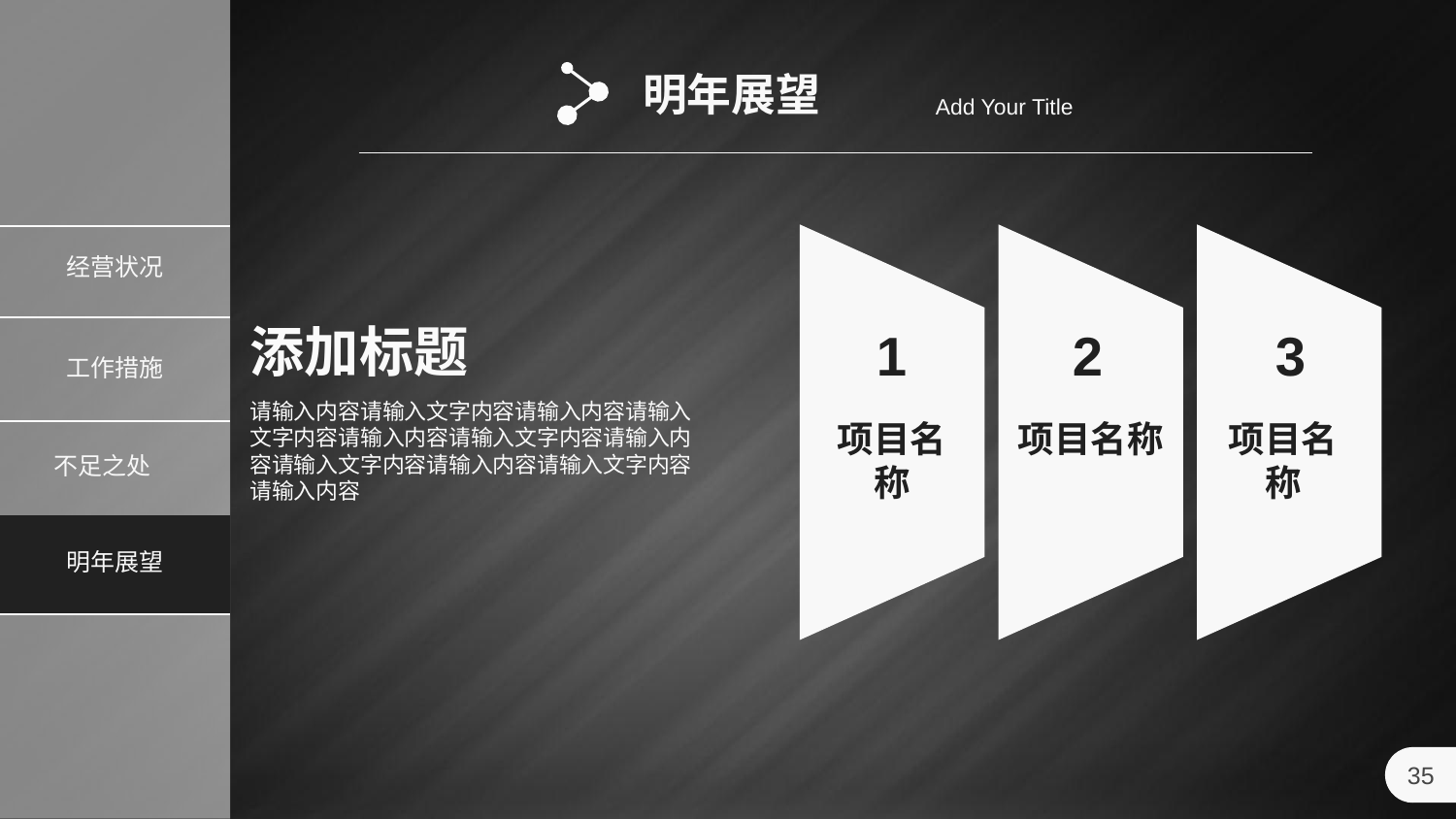

明年展望
Add Your Title

1

项目名称

2

项目名称

3

项目名称
添加标题
请输入内容请输入文字内容请输入内容请输入文字内容请输入内容请输入文字内容请输入内容请输入文字内容请输入内容请输入文字内容请输入内容